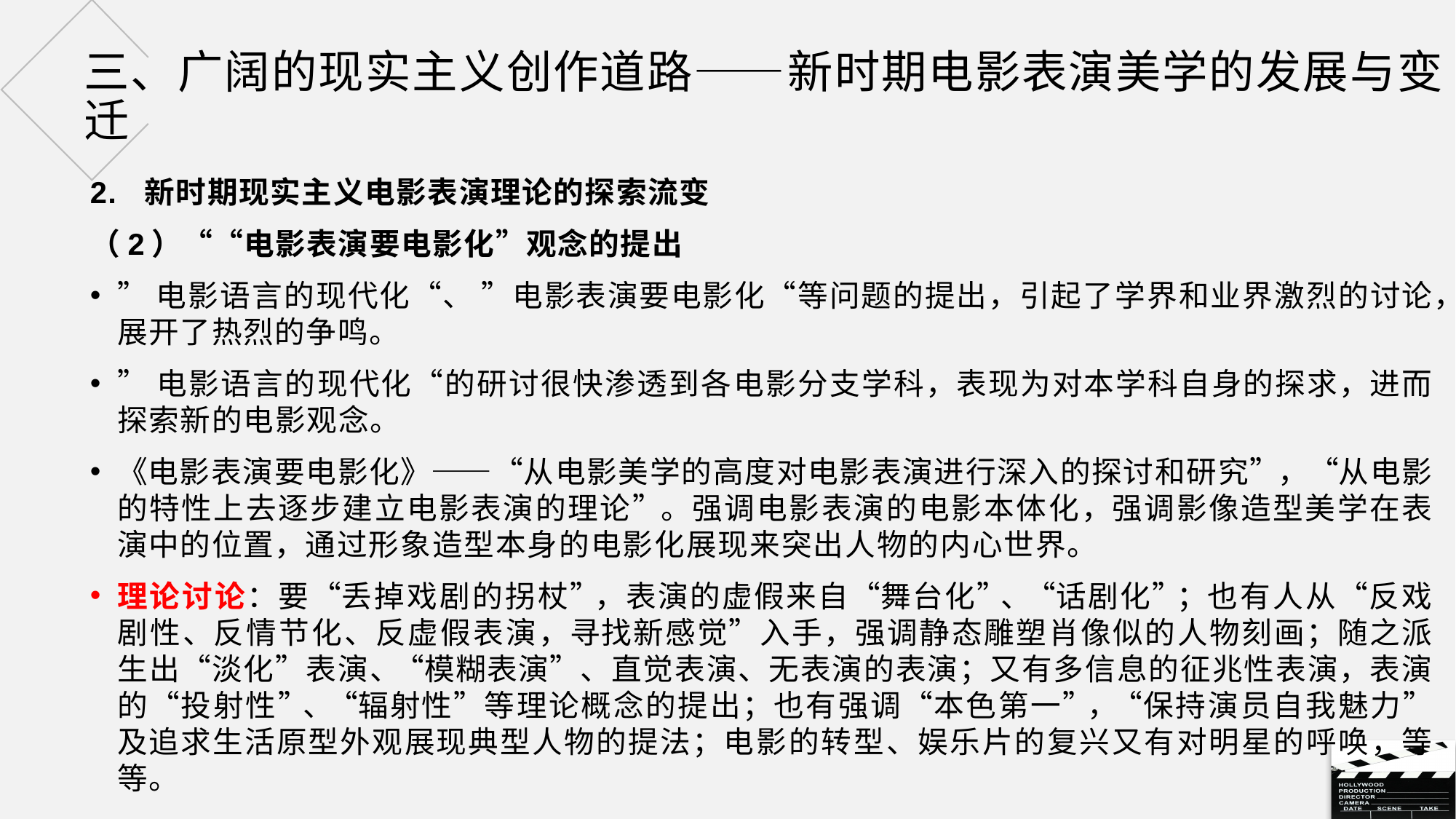

# 三、广阔的现实主义创作道路——新时期电影表演美学的发展与变迁
新时期现实主义电影表演理论的探索流变
（2）““电影表演要电影化”观念的提出
”电影语言的现代化“、 ”电影表演要电影化“等问题的提出，引起了学界和业界激烈的讨论，展开了热烈的争鸣。
”电影语言的现代化“的研讨很快渗透到各电影分支学科，表现为对本学科自身的探求，进而探索新的电影观念。
《电影表演要电影化》——“从电影美学的高度对电影表演进行深入的探讨和研究”，“从电影的特性上去逐步建立电影表演的理论”。强调电影表演的电影本体化，强调影像造型美学在表演中的位置，通过形象造型本身的电影化展现来突出人物的内心世界。
理论讨论：要“丢掉戏剧的拐杖”，表演的虚假来自“舞台化”、“话剧化”；也有人从“反戏剧性、反情节化、反虚假表演，寻找新感觉”入手，强调静态雕塑肖像似的人物刻画；随之派生出“淡化”表演、“模糊表演”、直觉表演、无表演的表演；又有多信息的征兆性表演，表演的“投射性”、“辐射性”等理论概念的提出；也有强调“本色第一”，“保持演员自我魅力”及追求生活原型外观展现典型人物的提法；电影的转型、娱乐片的复兴又有对明星的呼唤，等等。